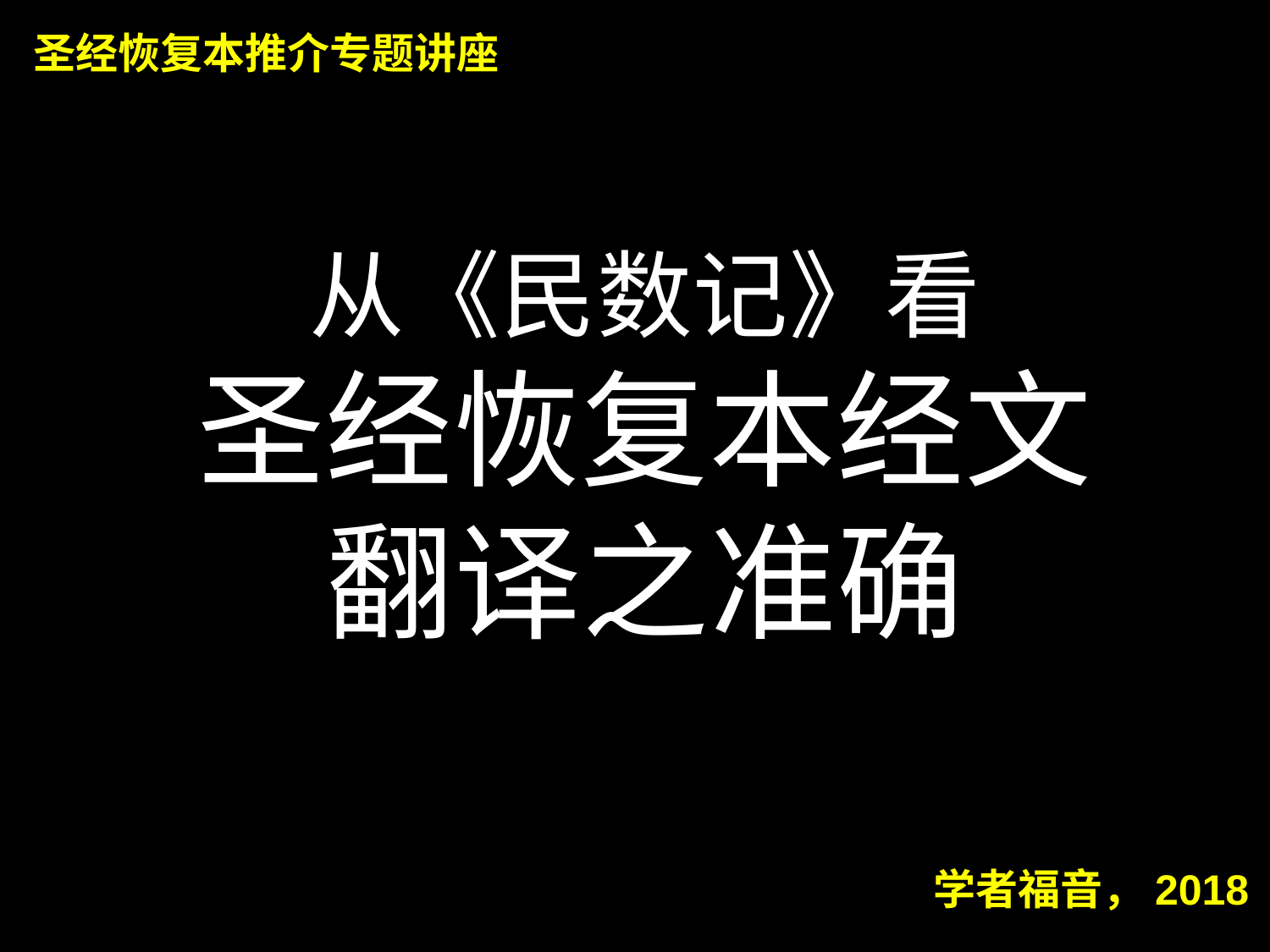

圣经恢复本推介专题讲座
从《民数记》看
圣经恢复本经文
翻译之准确
学者福音，2018